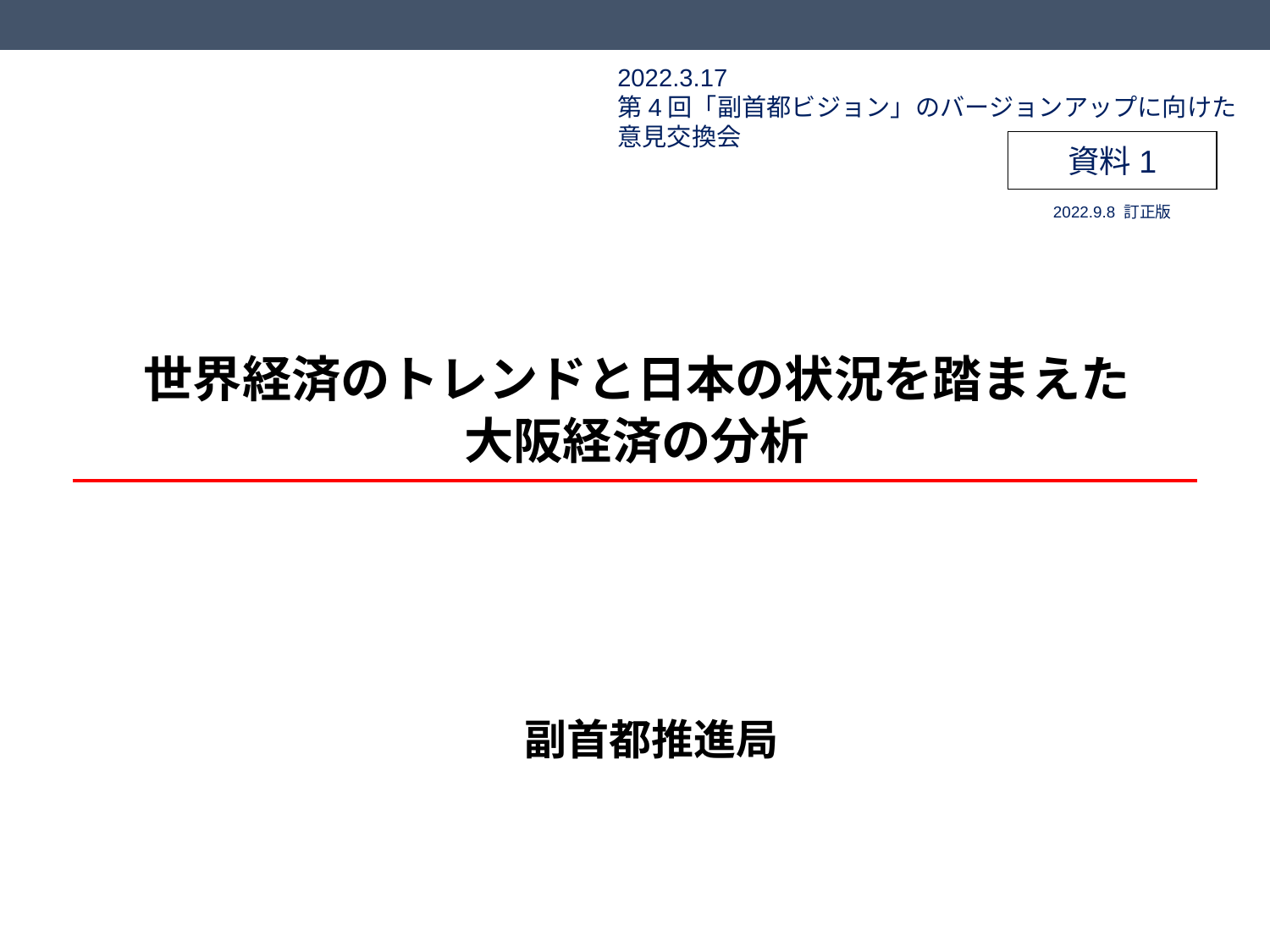

2022.3.17
第4回「副首都ビジョン」のバージョンアップに向けた意見交換会
資料1
2022.9.8 訂正版
# 世界経済のトレンドと日本の状況を踏まえた 大阪経済の分析

副首都推進局